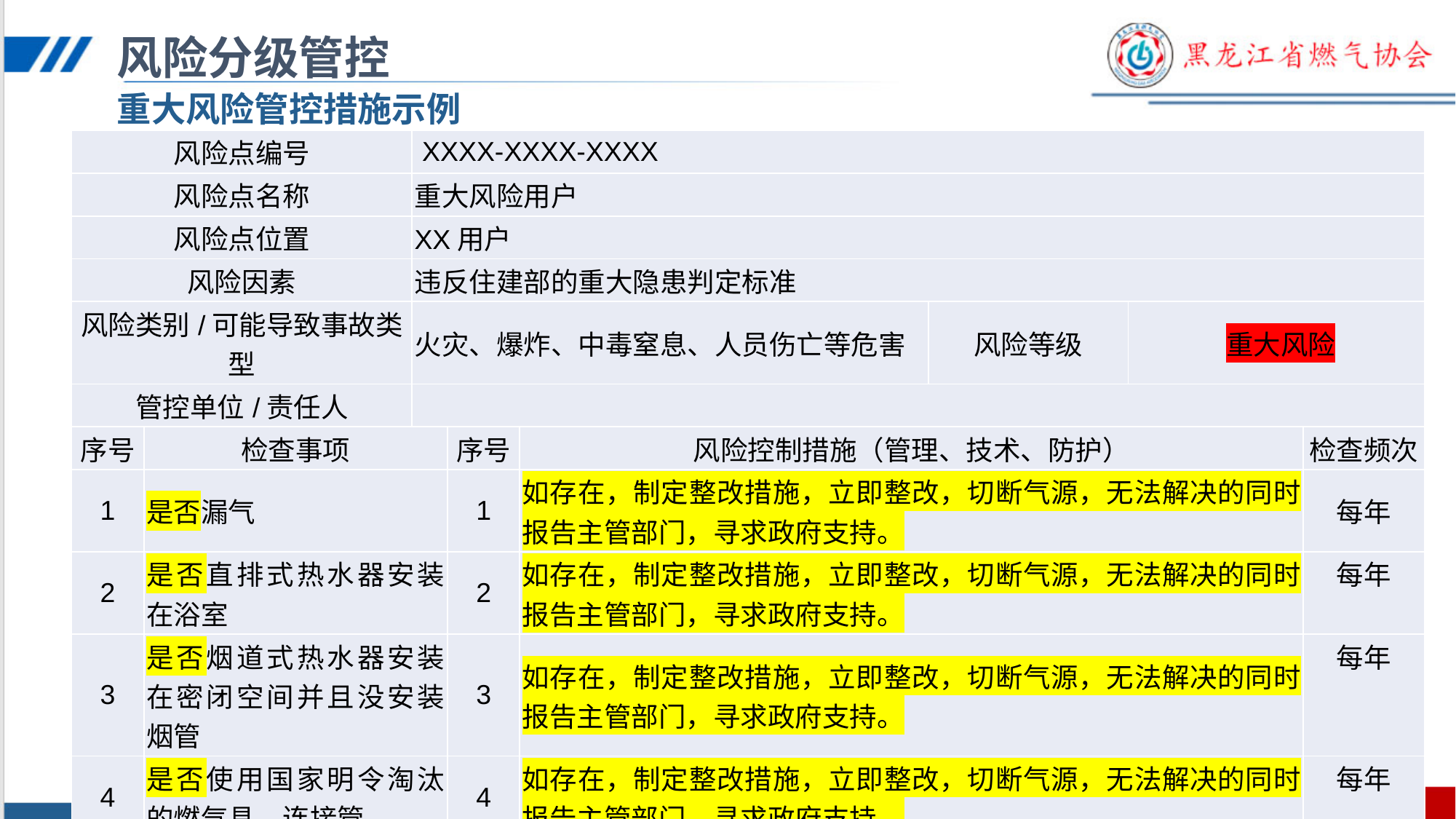

风险分级管控
重大风险管控措施示例
| 风险点编号 |  | XXXX-XXXX-XXXX |  |  |  |  |  |
| --- | --- | --- | --- | --- | --- | --- | --- |
| 风险点名称 |  | 重大风险用户 |  |  |  |  |  |
| 风险点位置 |  | XX用户 |  |  |  |  |  |
| 风险因素 |  | 违反住建部的重大隐患判定标准 |  |  |  |  |  |
| 风险类别/可能导致事故类型 |  | 火灾、爆炸、中毒窒息、人员伤亡等危害 |  |  | 风险等级 | 重大风险 |  |
| 管控单位/责任人 |  |  |  |  |  |  |  |
| 序号 | 检查事项 |  | 序号 | 风险控制措施（管理、技术、防护） |  |  | 检查频次 |
| 1 | 是否漏气 |  | 1 | 如存在，制定整改措施，立即整改，切断气源，无法解决的同时报告主管部门，寻求政府支持。 |  |  | 每年 |
| 2 | 是否直排式热水器安装在浴室 |  | 2 | 如存在，制定整改措施，立即整改，切断气源，无法解决的同时报告主管部门，寻求政府支持。 |  |  | 每年 |
| 3 | 是否烟道式热水器安装在密闭空间并且没安装烟管 |  | 3 | 如存在，制定整改措施，立即整改，切断气源，无法解决的同时报告主管部门，寻求政府支持。 |  |  | 每年 |
| 4 | 是否使用国家明令淘汰的燃气具、连接管 |  | 4 | 如存在，制定整改措施，立即整改，切断气源，无法解决的同时报告主管部门，寻求政府支持。 |  |  | 每年 |
| 5 | 是否燃气设施在卧室、卫生间 |  | 5 | 如存在，制定整改措施，立即整改，切断气源，无法解决的同时报告主管部门，寻求政府支持。 |  |  | 每年 |